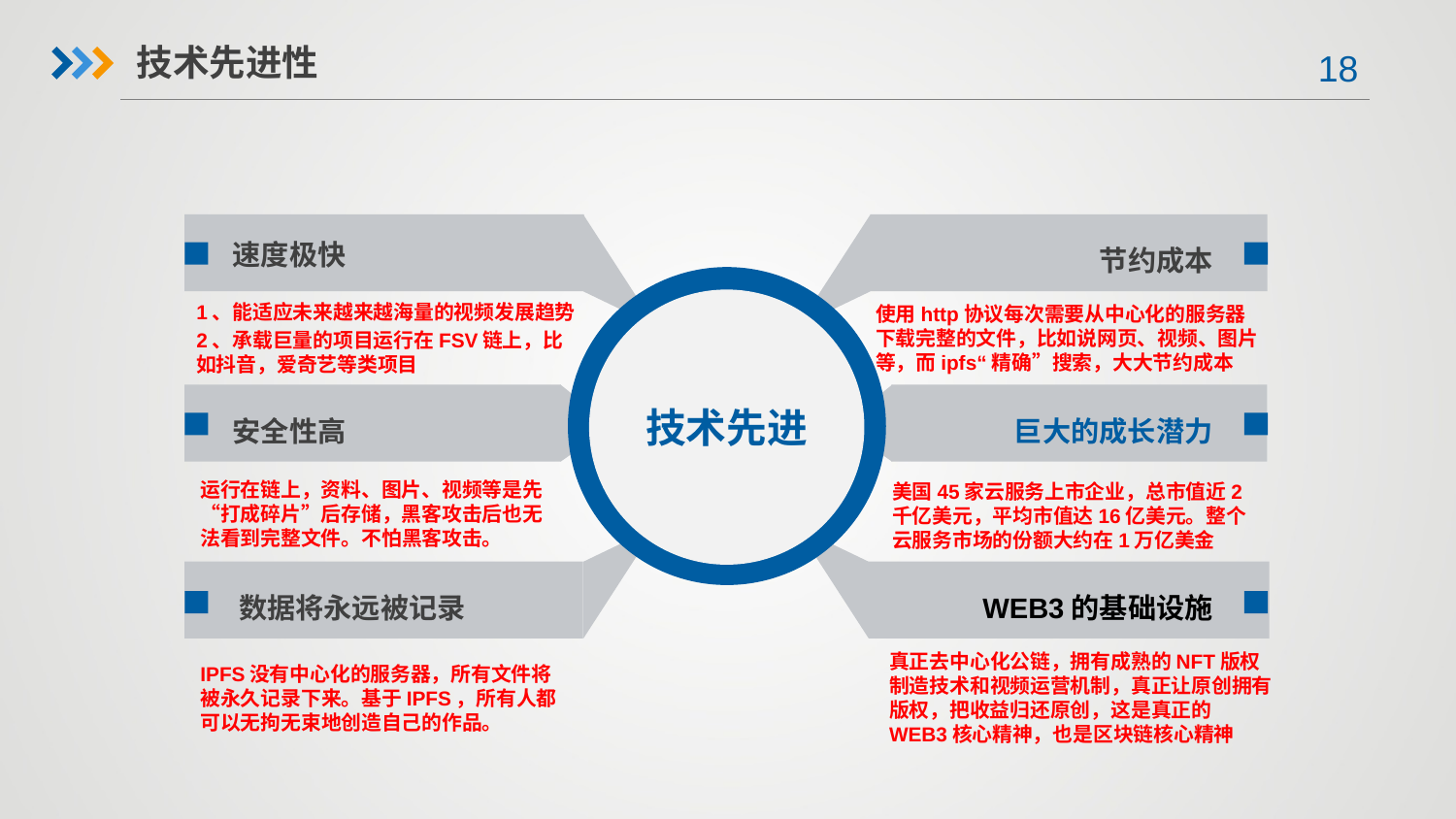

技术先进性

速度极快
节约成本

技术先进
1、能适应未来越来越海量的视频发展趋势
2、承载巨量的项目运行在FSV链上，比如抖音，爱奇艺等类项目
使用http协议每次需要从中心化的服务器下载完整的文件，比如说网页、视频、图片等，而ipfs“精确”搜索，大大节约成本

安全性高
巨大的成长潜力

运行在链上，资料、图片、视频等是先“打成碎片”后存储，黑客攻击后也无法看到完整文件。不怕黑客攻击。
美国45家云服务上市企业，总市值近2千亿美元，平均市值达16亿美元。整个云服务市场的份额大约在1万亿美金

数据将永远被记录
WEB3的基础设施

真正去中心化公链，拥有成熟的NFT版权制造技术和视频运营机制，真正让原创拥有版权，把收益归还原创，这是真正的WEB3核心精神，也是区块链核心精神
IPFS没有中心化的服务器，所有文件将被永久记录下来。基于IPFS，所有人都可以无拘无束地创造自己的作品。